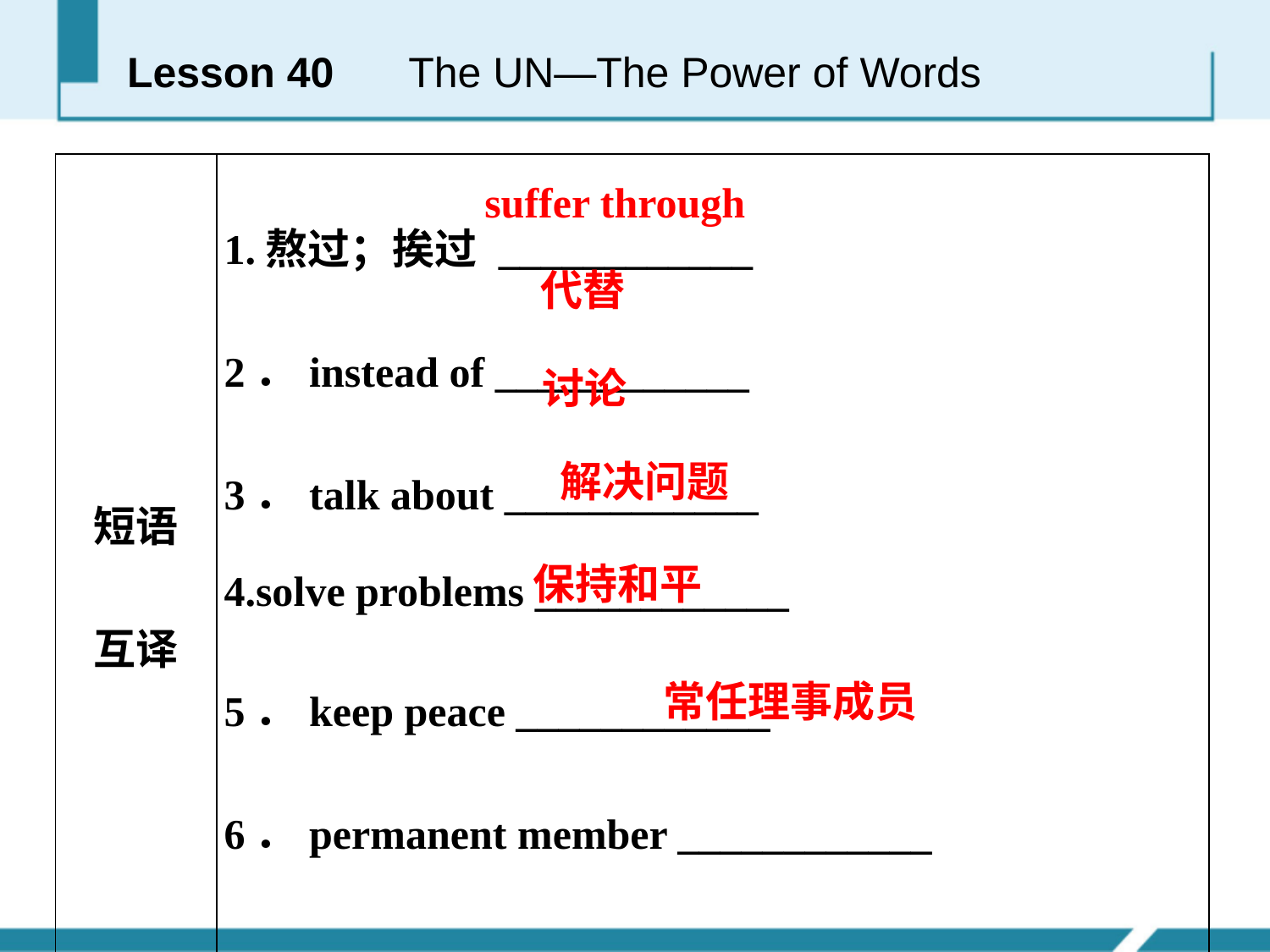

Lesson 40 　The UN—The Power of Words
| 短语 互译 | 1.熬过；挨过 \_\_\_\_\_\_\_\_\_\_\_\_ 2．instead of \_\_\_\_\_\_\_\_\_\_\_\_ 3．talk about \_\_\_\_\_\_\_\_\_\_\_\_ 4.solve problems \_\_\_\_\_\_\_\_\_\_\_\_ 5．keep peace \_\_\_\_\_\_\_\_\_\_\_\_ 6．permanent member \_\_\_\_\_\_\_\_\_\_\_\_ |
| --- | --- |
suffer through
代替
讨论
解决问题
保持和平
常任理事成员